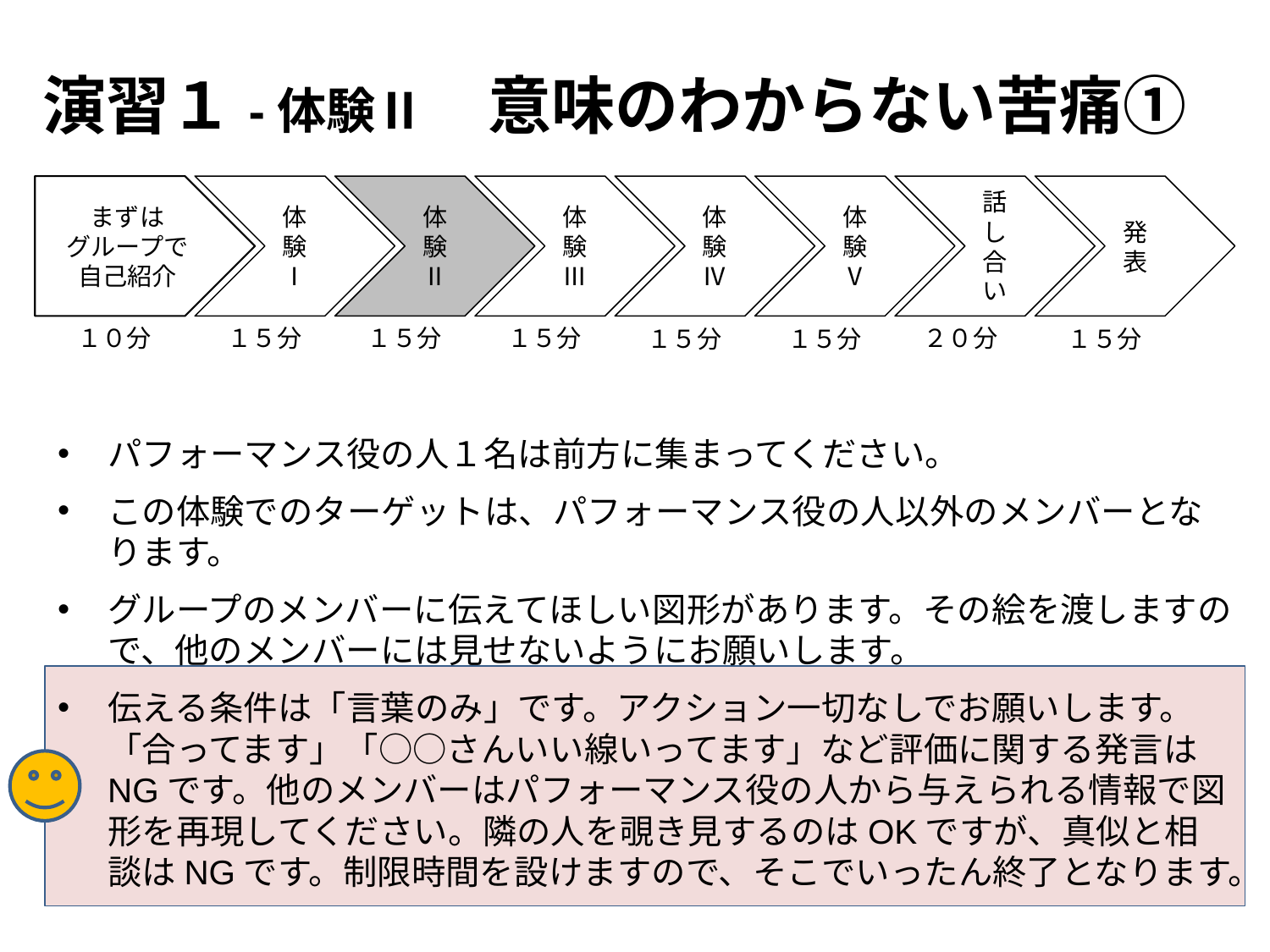

# 演習１-体験Ⅱ　意味のわからない苦痛①
まずは
グループで
自己紹介
体験Ⅰ
体験Ⅱ
体験Ⅲ
体験Ⅳ
体験Ⅴ
話し合い
発表
２０分
１５分
１０分
１５分
１５分
１５分
１５分
１５分
パフォーマンス役の人１名は前方に集まってください。

この体験でのターゲットは、パフォーマンス役の人以外のメンバーとなります。

グループのメンバーに伝えてほしい図形があります。その絵を渡しますので、他のメンバーには見せないようにお願いします。

伝える条件は「言葉のみ」です。アクション一切なしでお願いします。「合ってます」「○○さんいい線いってます」など評価に関する発言はNGです。他のメンバーはパフォーマンス役の人から与えられる情報で図形を再現してください。隣の人を覗き見するのはOKですが、真似と相談はNGです。制限時間を設けますので、そこでいったん終了となります。